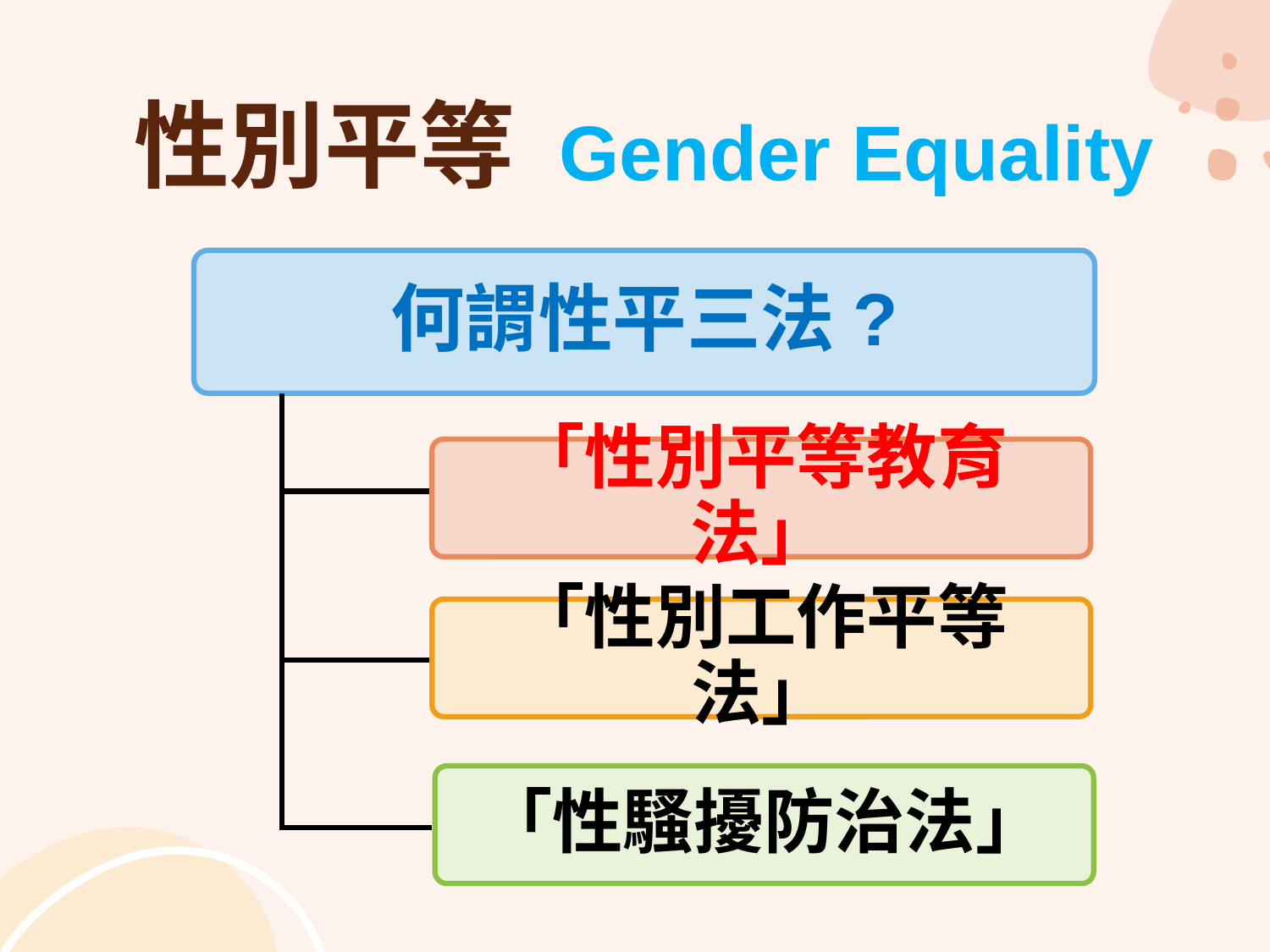

# 性別平等 Gender Equality

何謂性平三法?

「性別平等教育法」

「性別工作平等法」

「性騷擾防治法」